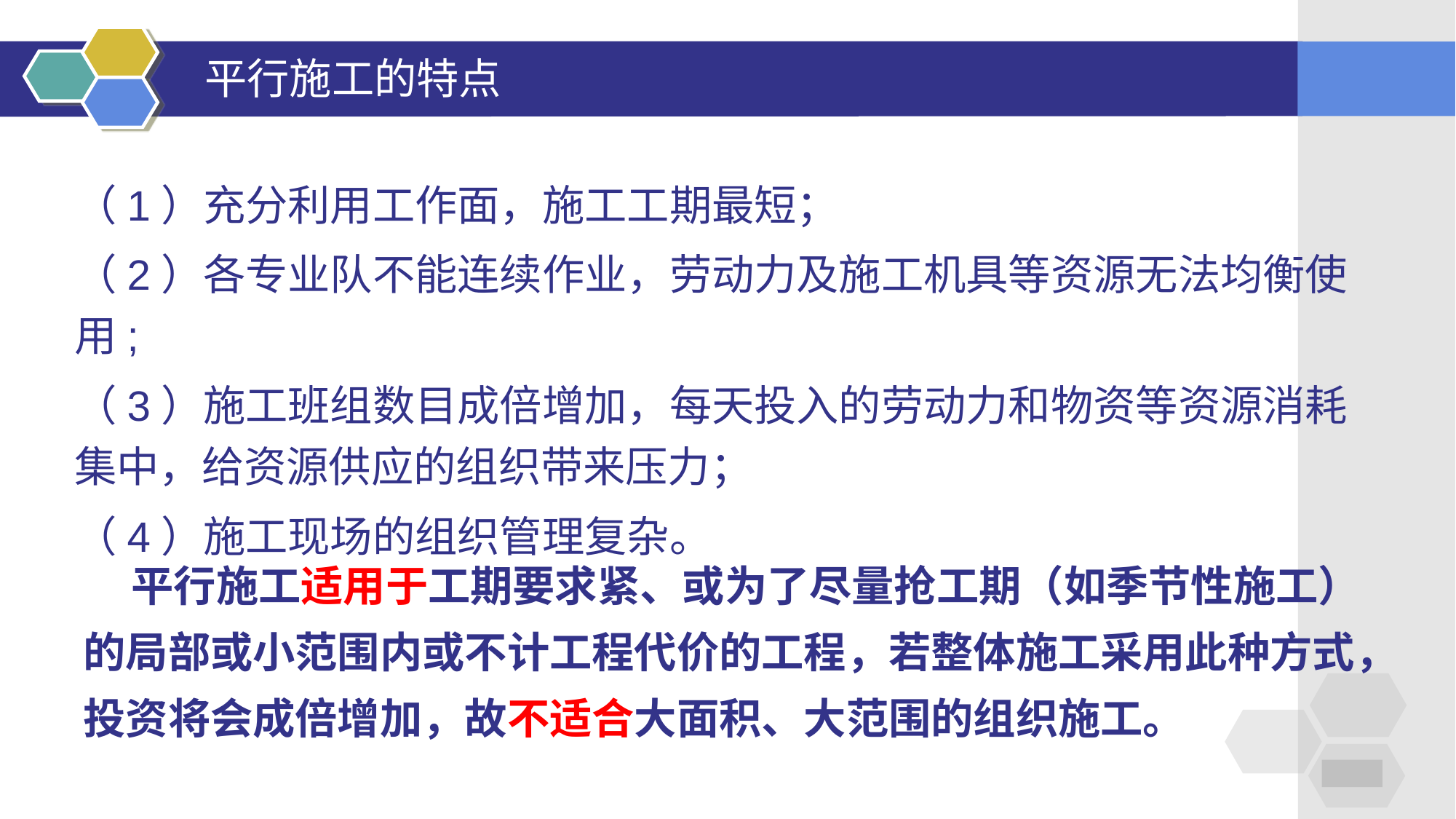

# 平行施工的特点
（1）充分利用工作面，施工工期最短；
（2）各专业队不能连续作业，劳动力及施工机具等资源无法均衡使用;
（3）施工班组数目成倍增加，每天投入的劳动力和物资等资源消耗集中，给资源供应的组织带来压力；
（4）施工现场的组织管理复杂。

    平行施工适用于工期要求紧、或为了尽量抢工期（如季节性施工）的局部或小范围内或不计工程代价的工程，若整体施工采用此种方式，投资将会成倍增加，故不适合大面积、大范围的组织施工。
9